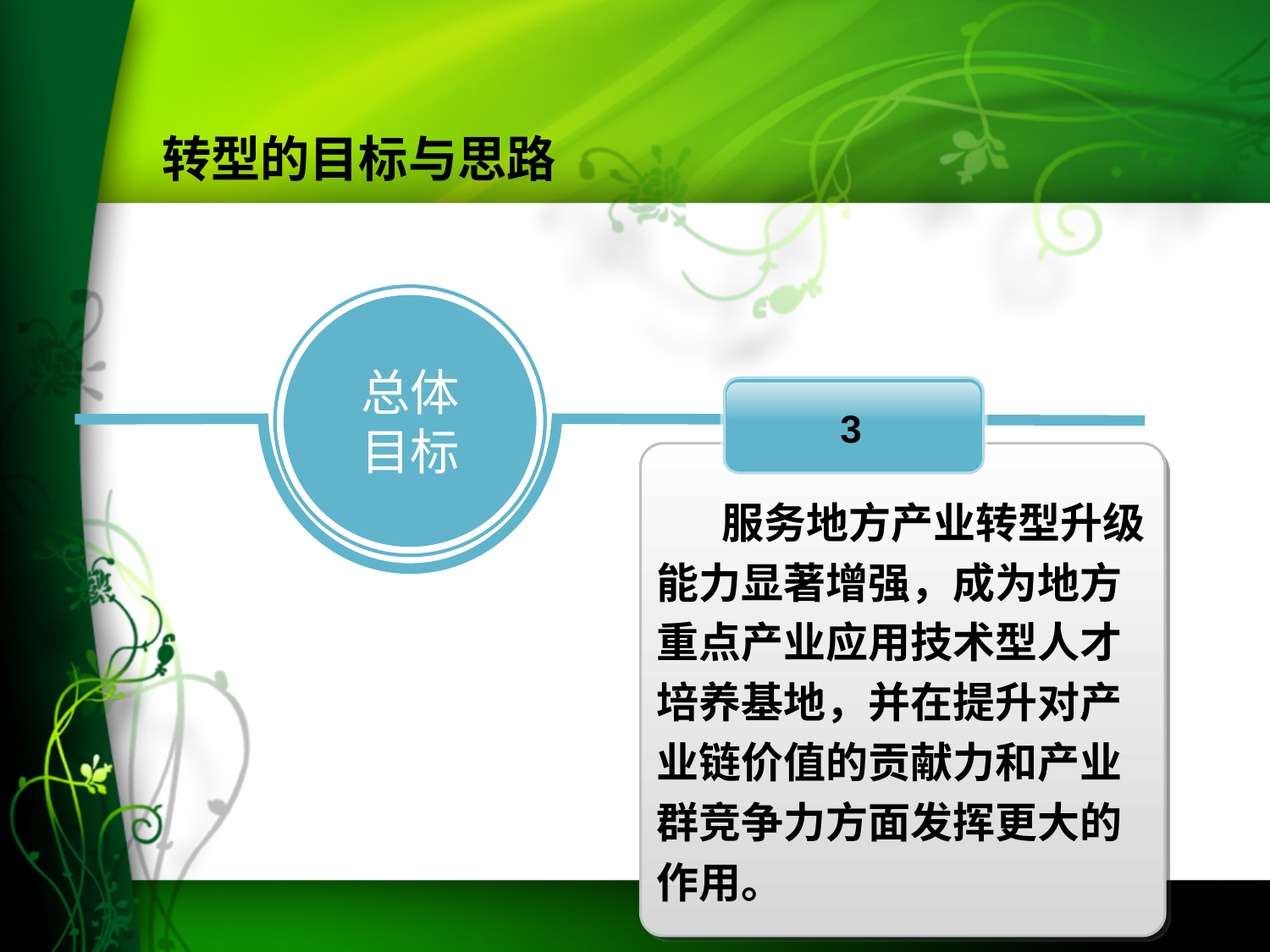

转型的目标与思路

总体
目标

3

       服务地方产业转型升级能力显著增强，成为地方重点产业应用技术型人才培养基地，并在提升对产业链价值的贡献力和产业群竞争力方面发挥更大的作用。